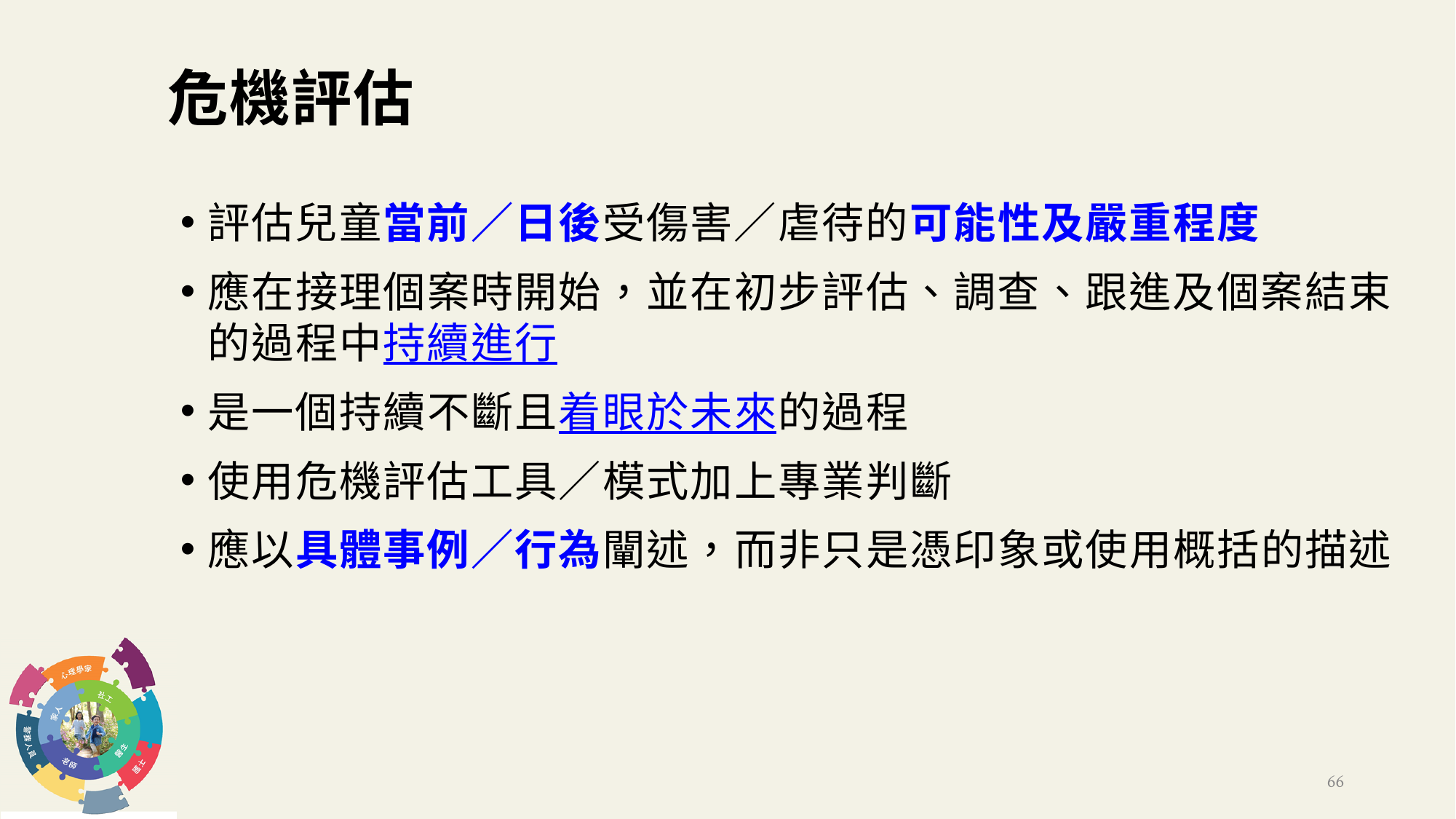

# 危機評估
評估兒童當前／日後受傷害／虐待的可能性及嚴重程度
應在接理個案時開始，並在初步評估、調查、跟進及個案結束的過程中持續進行
是一個持續不斷且着眼於未來的過程
使用危機評估工具／模式加上專業判斷
應以具體事例／行為闡述，而非只是憑印象或使用概括的描述

66